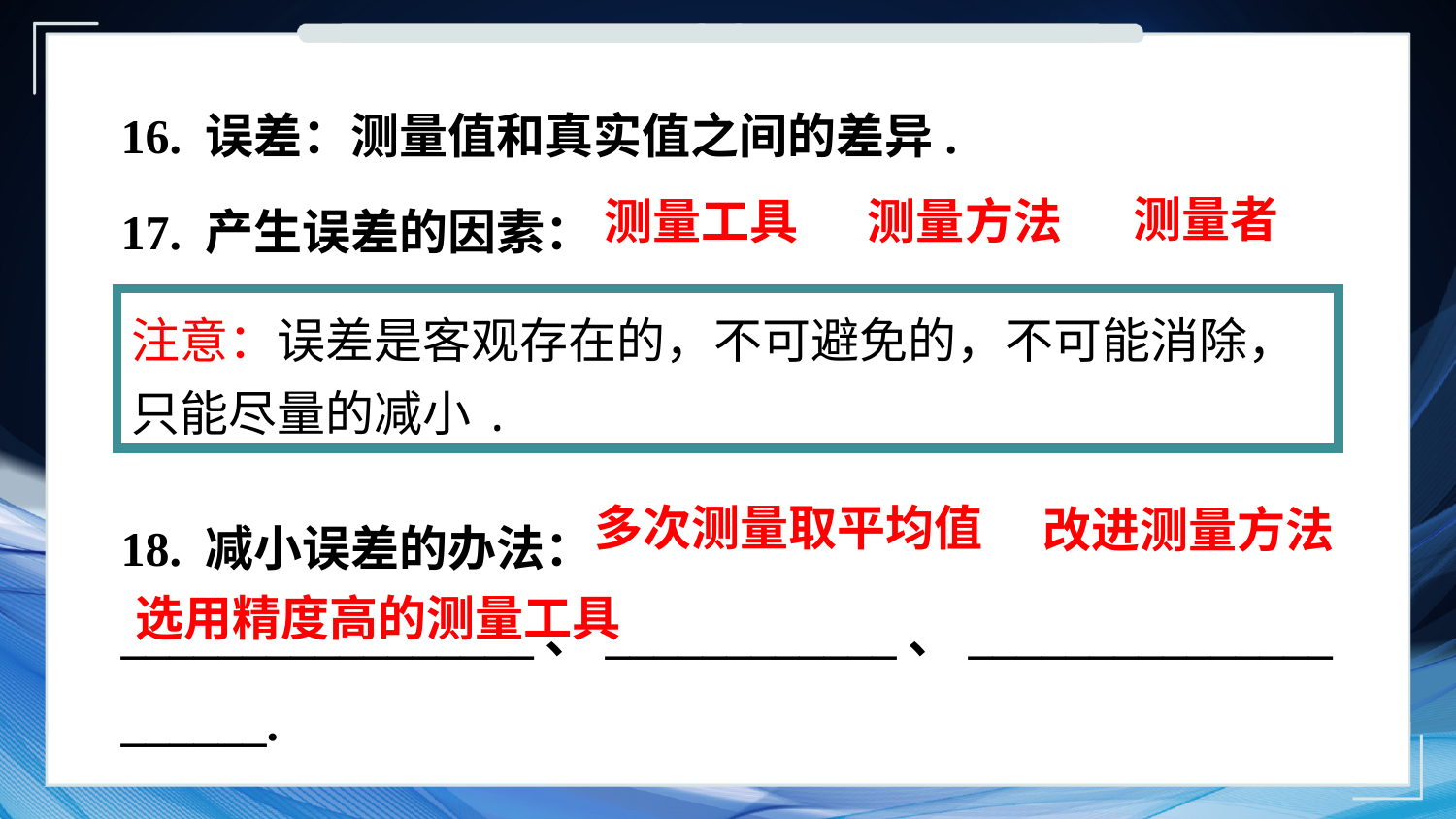

16. 误差：测量值和真实值之间的差异.
17. 产生误差的因素：_________、_________、_______.
测量者
测量工具
测量方法
注意：误差是客观存在的，不可避免的，不可能消除，只能尽量的减小.
18. 减小误差的办法：_________________、____________、_____________________.
多次测量取平均值
改进测量方法
选用精度高的测量工具